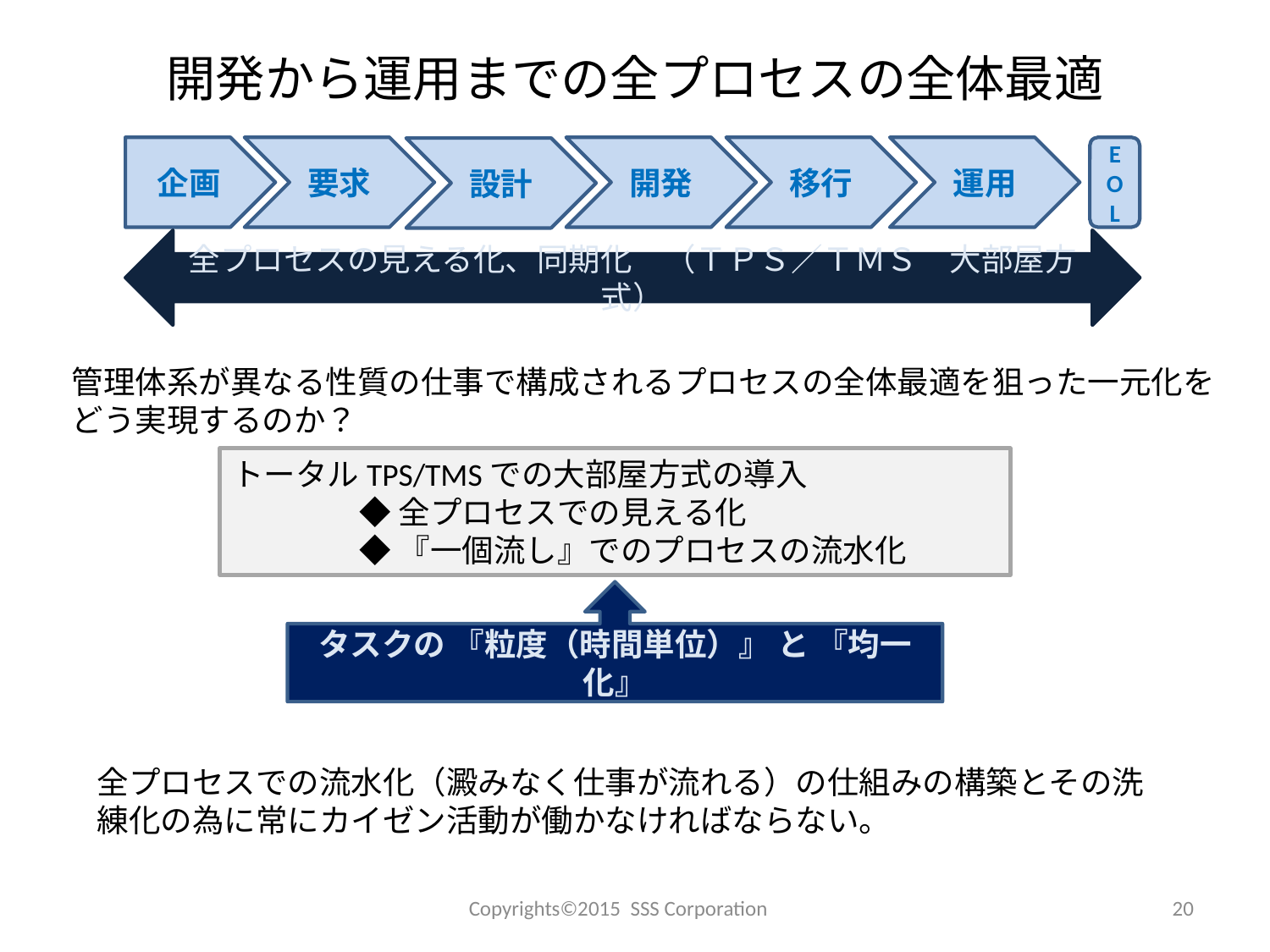

# 開発から運用までの全プロセスの全体最適
企画
要求
開発
移行
運用
EOL
設計
全プロセスの見える化、同期化　（ＴＰＳ／ＴＭＳ　大部屋方式）
管理体系が異なる性質の仕事で構成されるプロセスの全体最適を狙った一元化をどう実現するのか？
トータルTPS/TMSでの大部屋方式の導入
	◆全プロセスでの見える化
	◆『一個流し』でのプロセスの流水化
タスクの 『粒度（時間単位）』 と 『均一化』
全プロセスでの流水化（澱みなく仕事が流れる）の仕組みの構築とその洗練化の為に常にカイゼン活動が働かなければならない。
Copyrights©2015  SSS Corporation
20